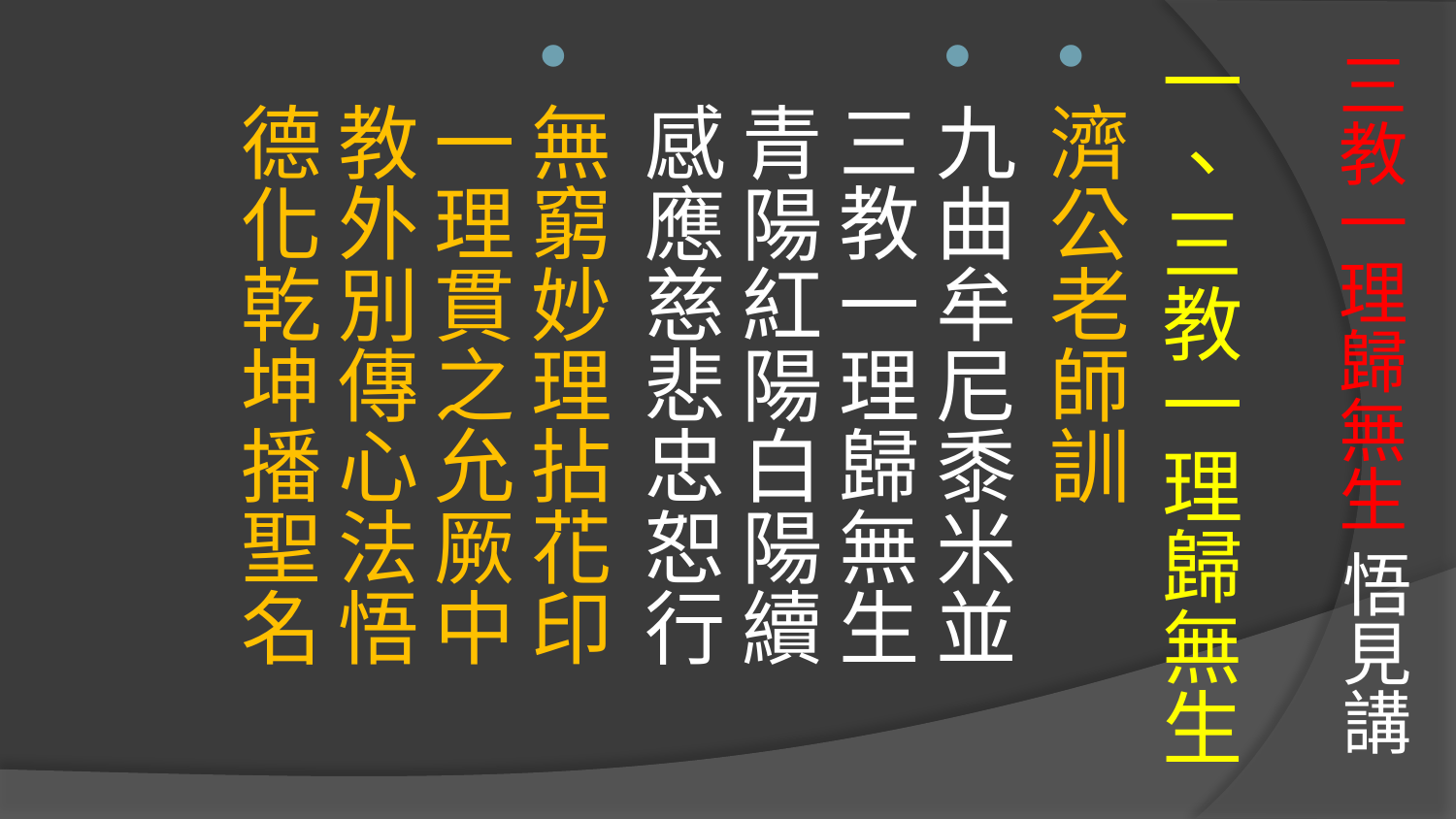

# 三教一理歸無生 悟見講
一、三教一理歸無生
濟公老師訓
九曲牟尼黍米並　三教一理歸無生 
青陽紅陽白陽續　感應慈悲忠恕行
無窮妙理拈花印　一理貫之允厥中 
教外別傳心法悟　德化乾坤播聖名